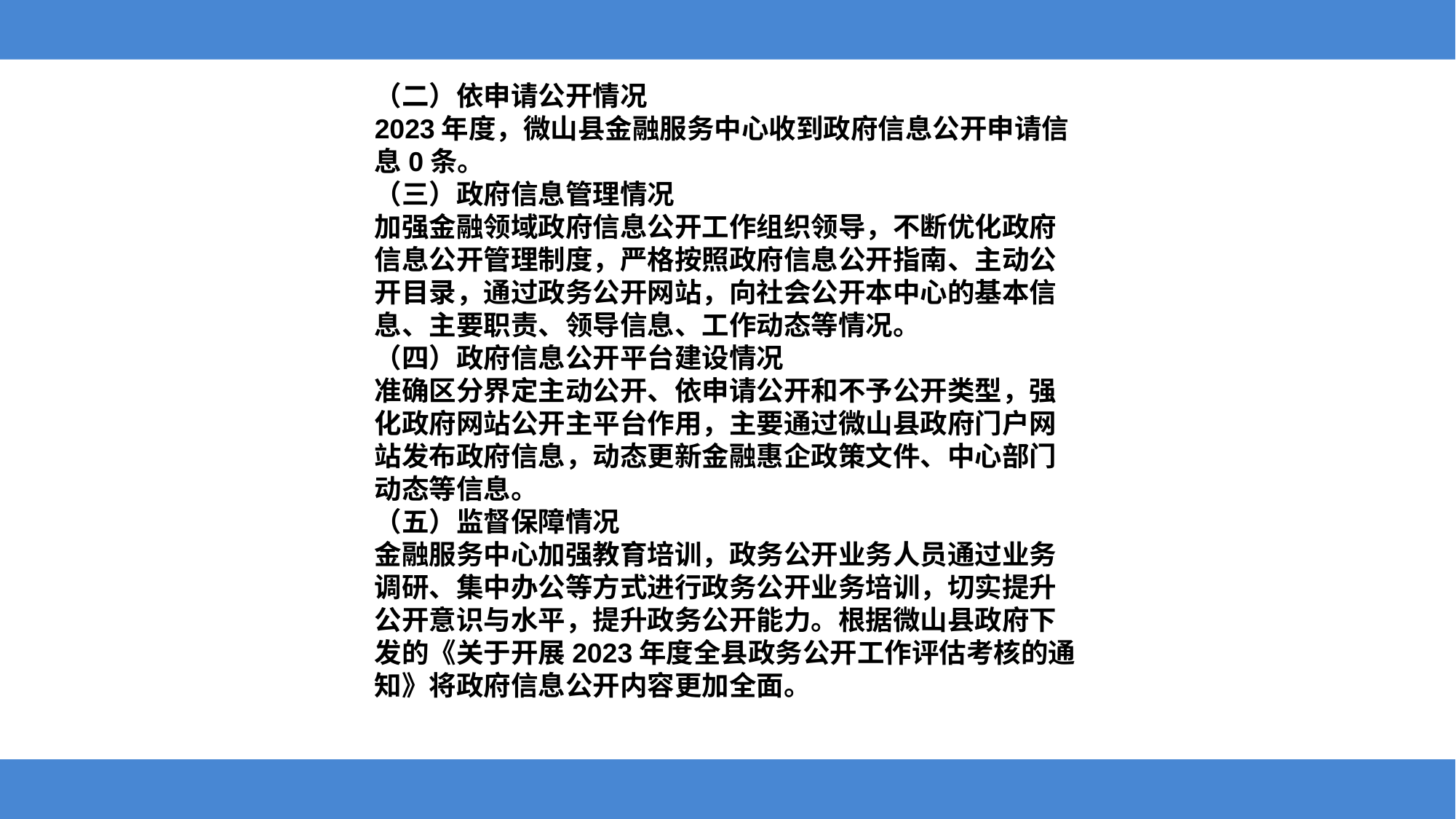

（二）依申请公开情况
2023年度，微山县金融服务中心收到政府信息公开申请信息0条。
（三）政府信息管理情况
加强金融领域政府信息公开工作组织领导，不断优化政府信息公开管理制度，严格按照政府信息公开指南、主动公开目录，通过政务公开网站，向社会公开本中心的基本信息、主要职责、领导信息、工作动态等情况。
（四）政府信息公开平台建设情况
准确区分界定主动公开、依申请公开和不予公开类型，强化政府网站公开主平台作用，主要通过微山县政府门户网站发布政府信息，动态更新金融惠企政策文件、中心部门动态等信息。
（五）监督保障情况
金融服务中心加强教育培训，政务公开业务人员通过业务调研、集中办公等方式进行政务公开业务培训，切实提升公开意识与水平，提升政务公开能力。根据微山县政府下发的《关于开展2023年度全县政务公开工作评估考核的通知》将政府信息公开内容更加全面。